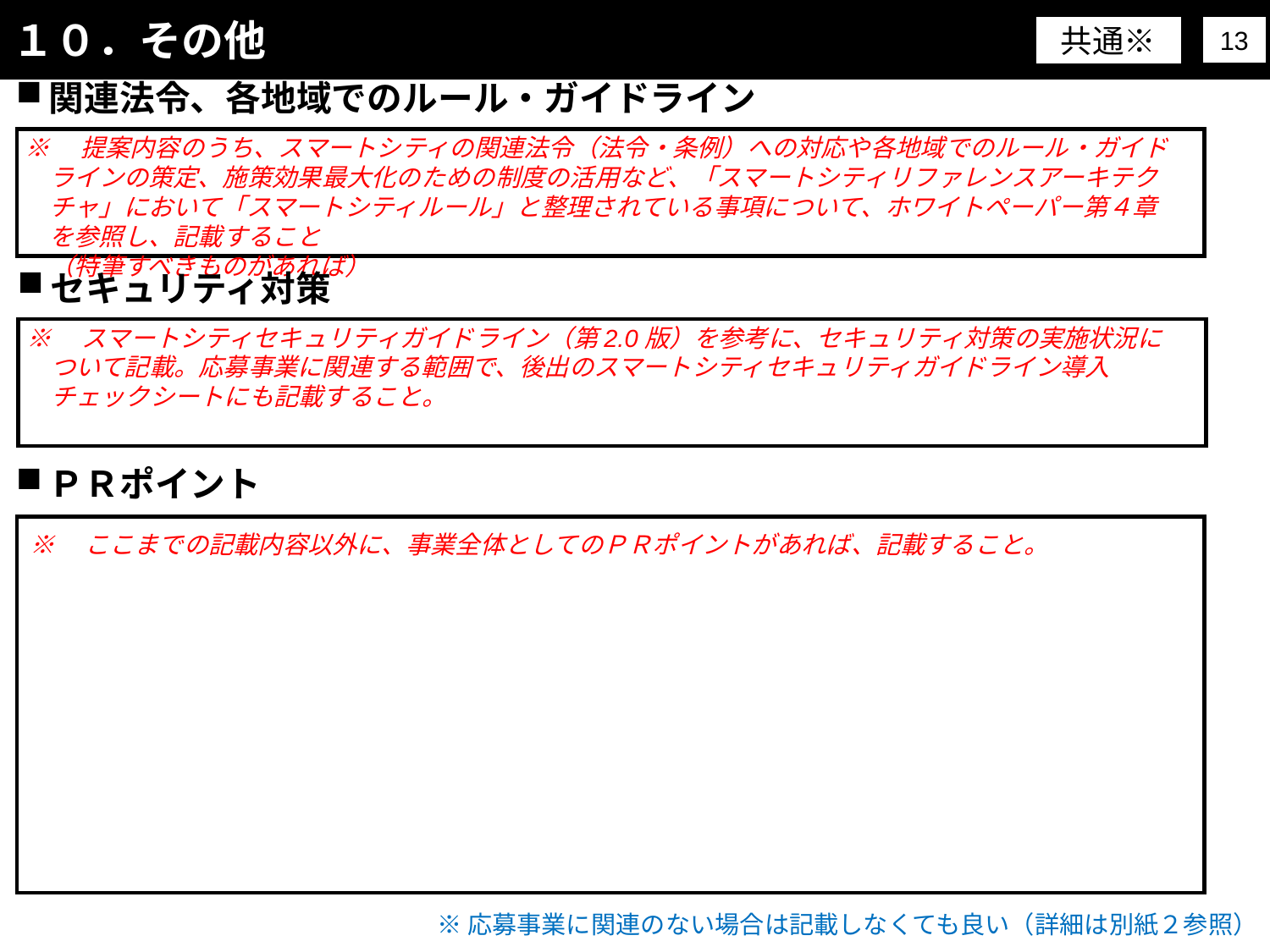

１０．その他
共通※
13
関連法令、各地域でのルール・ガイドライン
※　提案内容のうち、スマートシティの関連法令（法令・条例）への対応や各地域でのルール・ガイドラインの策定、施策効果最大化のための制度の活用など、「スマートシティリファレンスアーキテクチャ」において「スマートシティルール」と整理されている事項について、ホワイトペーパー第４章を参照し、記載すること
　（特筆すべきものがあれば）

セキュリティ対策
※　スマートシティセキュリティガイドライン（第2.0版）を参考に、セキュリティ対策の実施状況について記載。応募事業に関連する範囲で、後出のスマートシティセキュリティガイドライン導入チェックシートにも記載すること。

ＰＲポイント

※　ここまでの記載内容以外に、事業全体としてのＰＲポイントがあれば、記載すること。
※応募事業に関連のない場合は記載しなくても良い（詳細は別紙２参照）